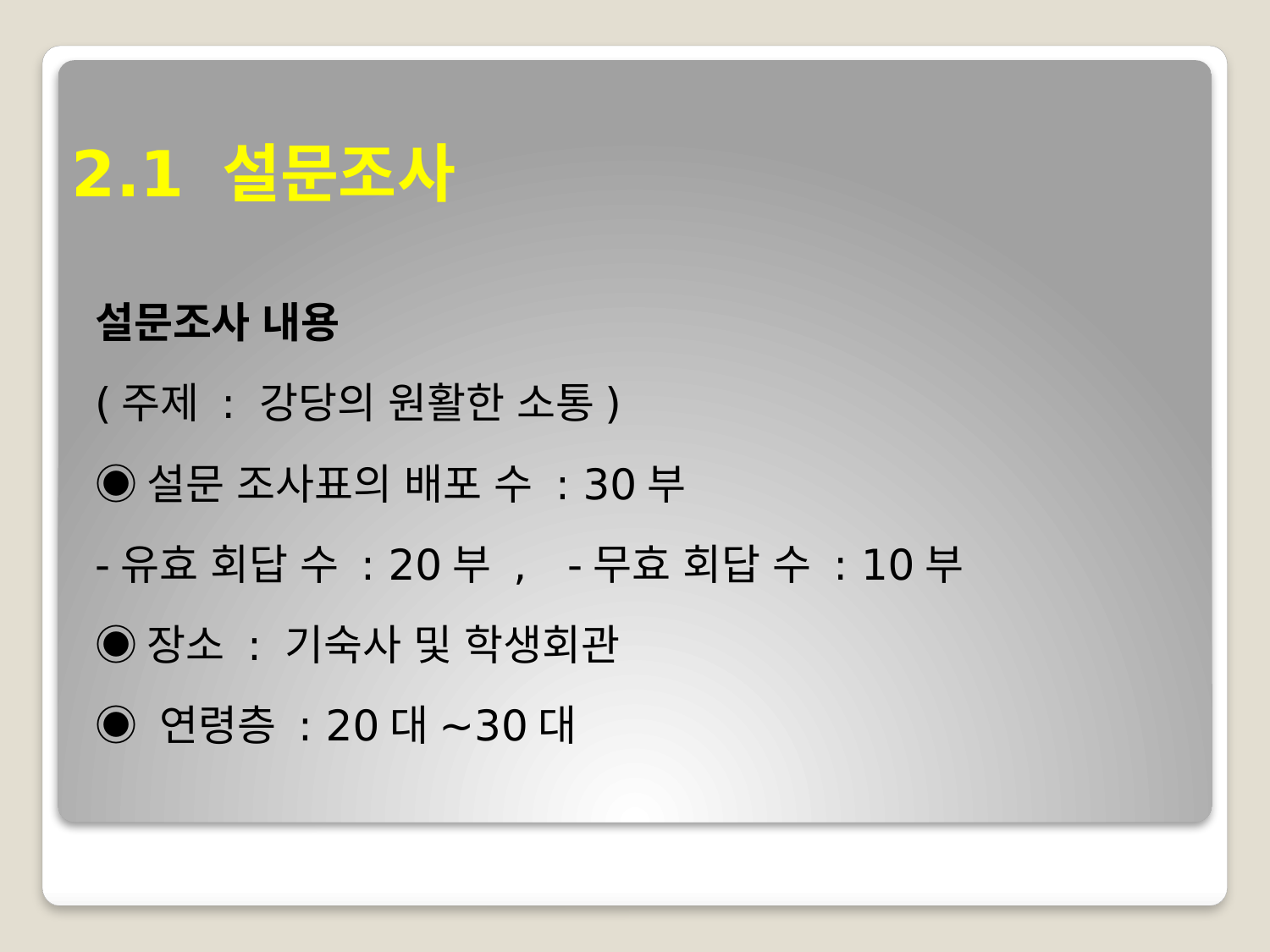

# 2.1 설문조사
설문조사 내용
(주제 : 강당의 원활한 소통)
◉설문 조사표의 배포 수 : 30부
-유효 회답 수 : 20부 ,   -무효 회답 수 : 10부
◉장소 : 기숙사 및 학생회관
◉ 연령층 : 20대~30대